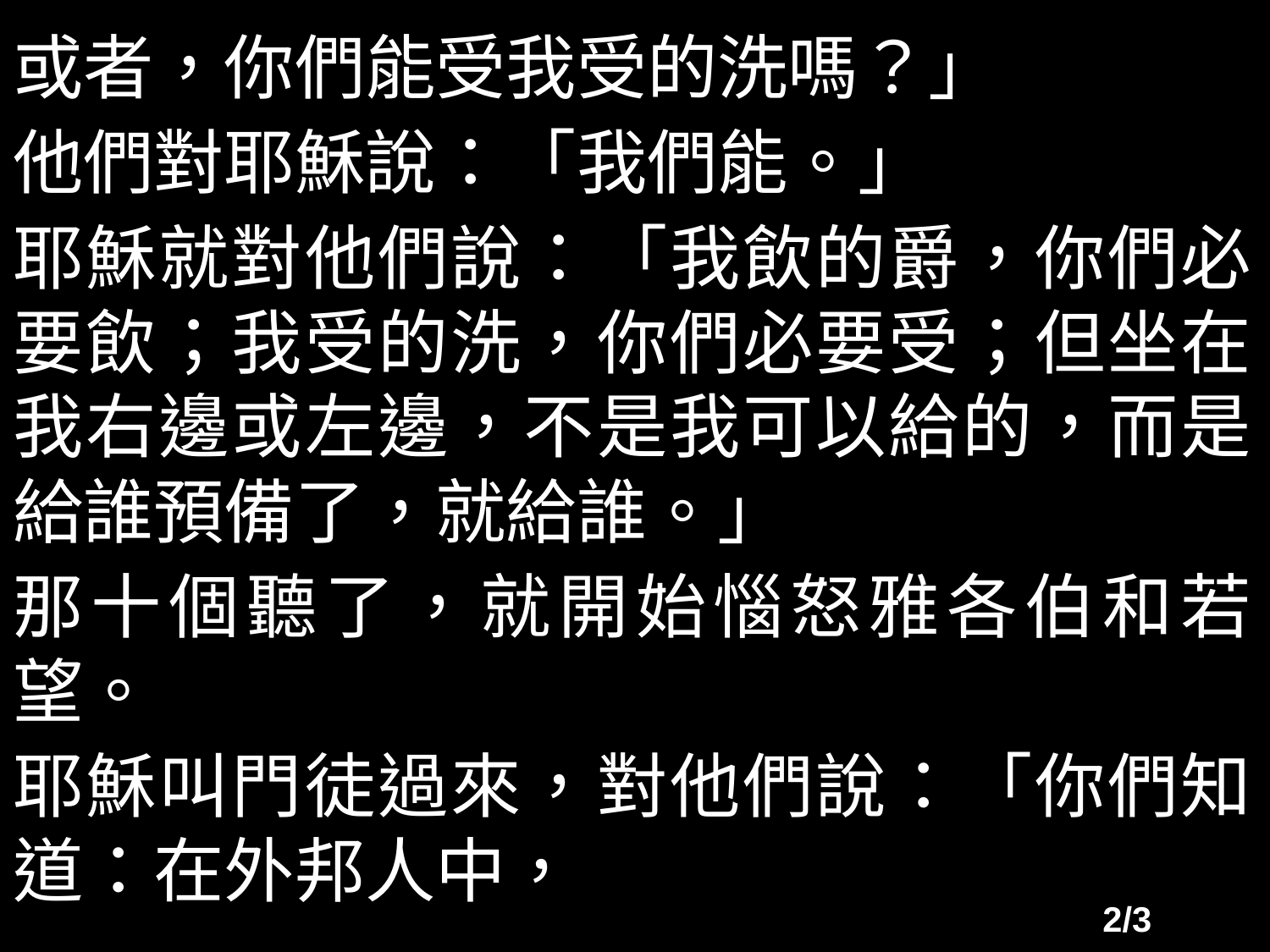

或者，你們能受我受的洗嗎？」
他們對耶穌說：「我們能。」
耶穌就對他們說：「我飲的爵，你們必要飲；我受的洗，你們必要受；但坐在我右邊或左邊，不是我可以給的，而是給誰預備了，就給誰。」
那十個聽了，就開始惱怒雅各伯和若望。
耶穌叫門徒過來，對他們說：「你們知道：在外邦人中，
2/3